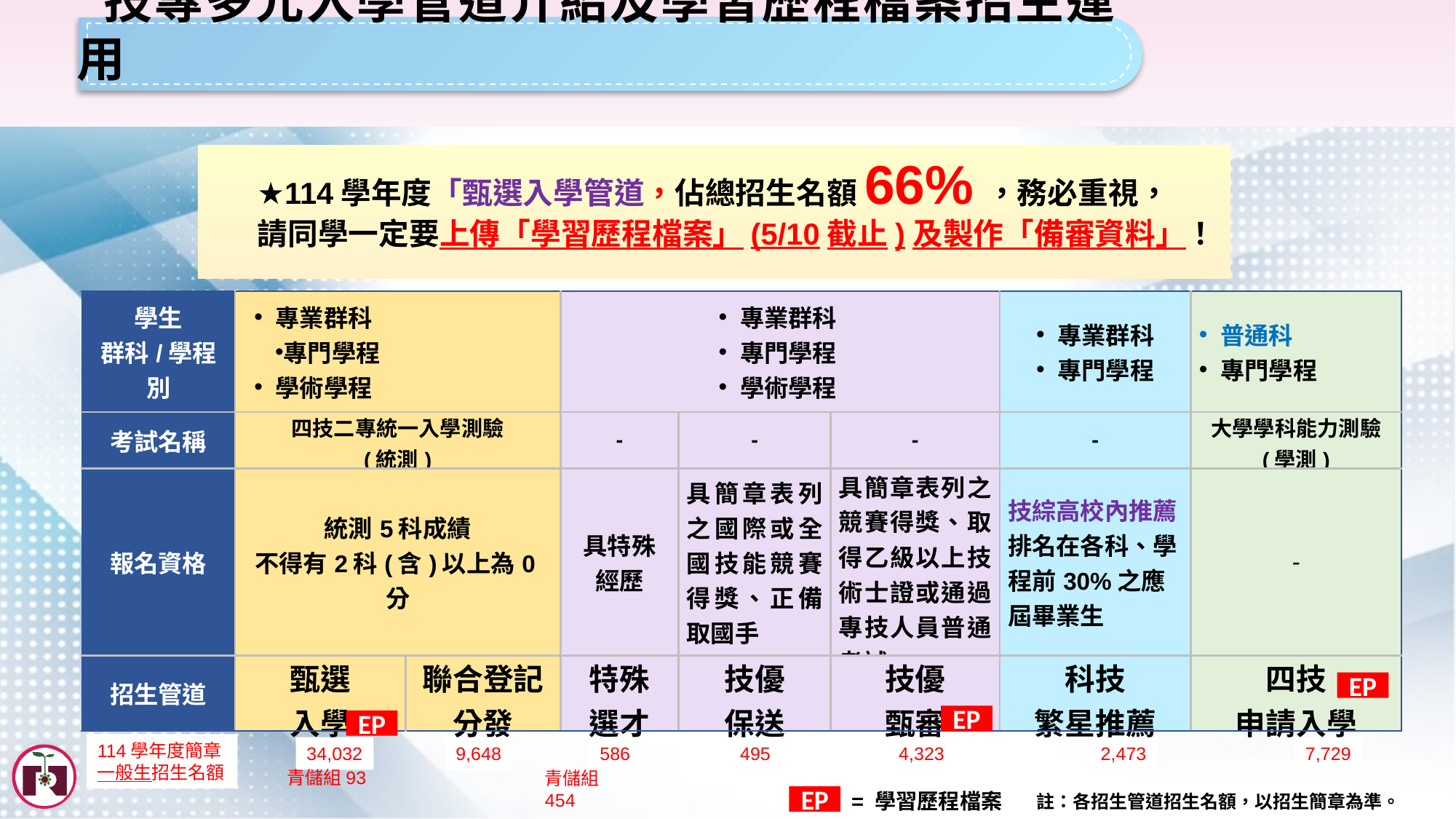

技專多元入學管道介紹及學習歷程檔案招生運用

★114學年度「甄選入學管道，佔總招生名額66%，務必重視，
請同學一定要上傳「學習歷程檔案」(5/10截止)及製作「備審資料」！

| 學生 群科/學程別 | 專業群科 專門學程 學術學程 |  | 專業群科 專門學程 學術學程 |  |  | 專業群科 專門學程 | 普通科 專門學程 |
| --- | --- | --- | --- | --- | --- | --- | --- |
| 考試名稱 | 四技二專統一入學測驗 (統測) |  | - | - | - | - | 大學學科能力測驗 (學測) |
| 報名資格 | 統測5科成績 不得有2科(含)以上為0分 |  | 具特殊 經歷 | 具簡章表列之國際或全國技能競賽得獎、正備取國手 | 具簡章表列之競賽得獎、取得乙級以上技術士證或通過專技人員普通考試 | 技綜高校內推薦 排名在各科、學程前30%之應屆畢業生 | - |
| 招生管道 | 甄選 入學 | 聯合登記分發 | 特殊 選才 | 技優 保送 | 技優 甄審 | 科技 繁星推薦 | 四技 申請入學 |
EP
EP
EP
114學年度簡章
一般生招生名額
34,032
9,648
586
495
4,323
2,473
7,729
青儲組93
青儲組454
= 學習歷程檔案
註：各招生管道招生名額，以招生簡章為準。
EP